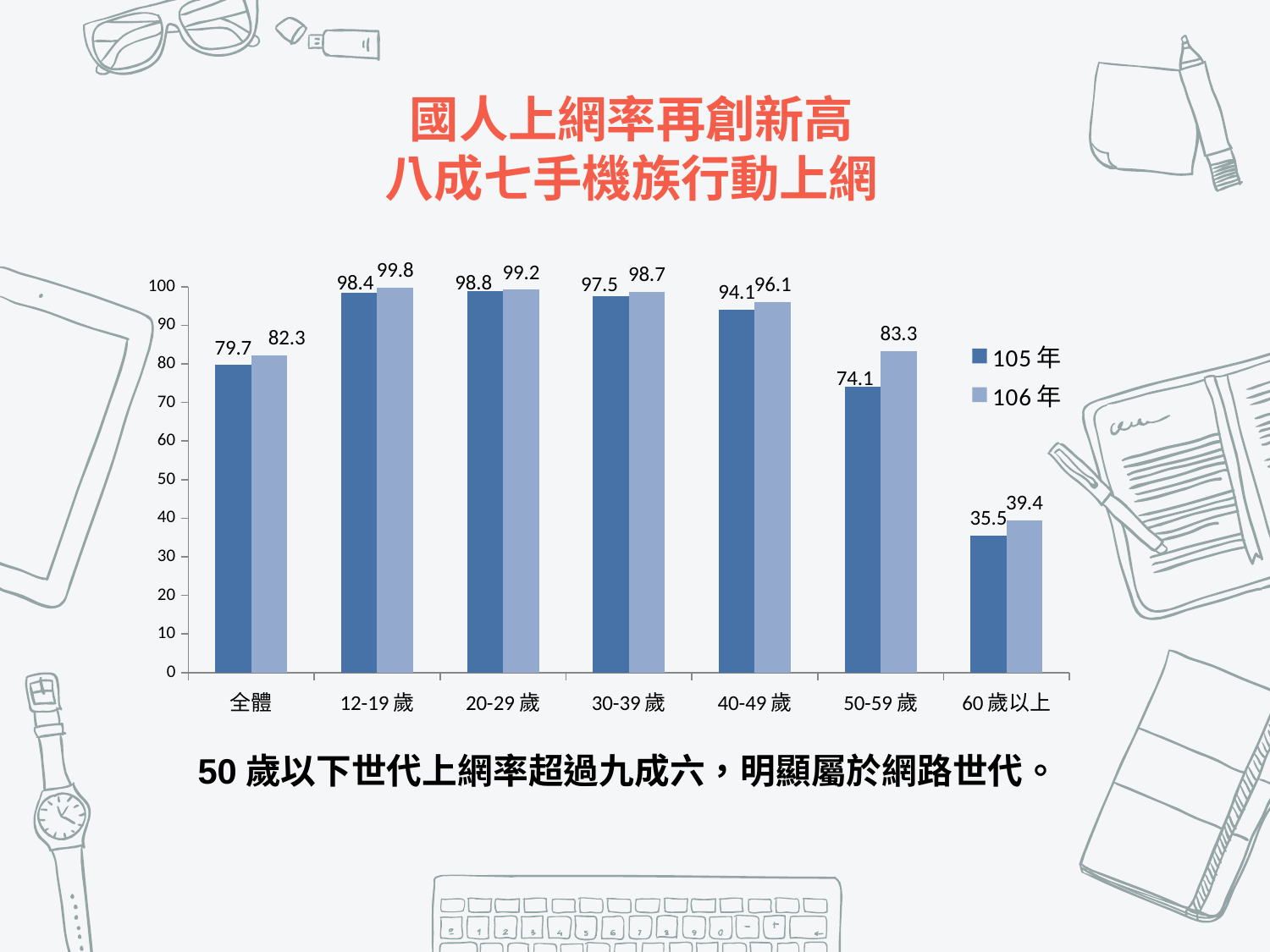

國人上網率再創新高
八成七手機族行動上網

### Chart

| Category | 105年 | 106年 |
|---|---|---|
| 全體 | 79.7 | 82.3 |
| 12-19歲 | 98.4 | 99.8 |
| 20-29歲 | 98.8 | 99.2 |
| 30-39歲 | 97.5 | 98.7 |
| 40-49歲 | 94.1 | 96.1 |
| 50-59歲 | 74.1 | 83.3 |
| 60歲以上 | 35.5 | 39.4 |
50歲以下世代上網率超過九成六，明顯屬於網路世代。